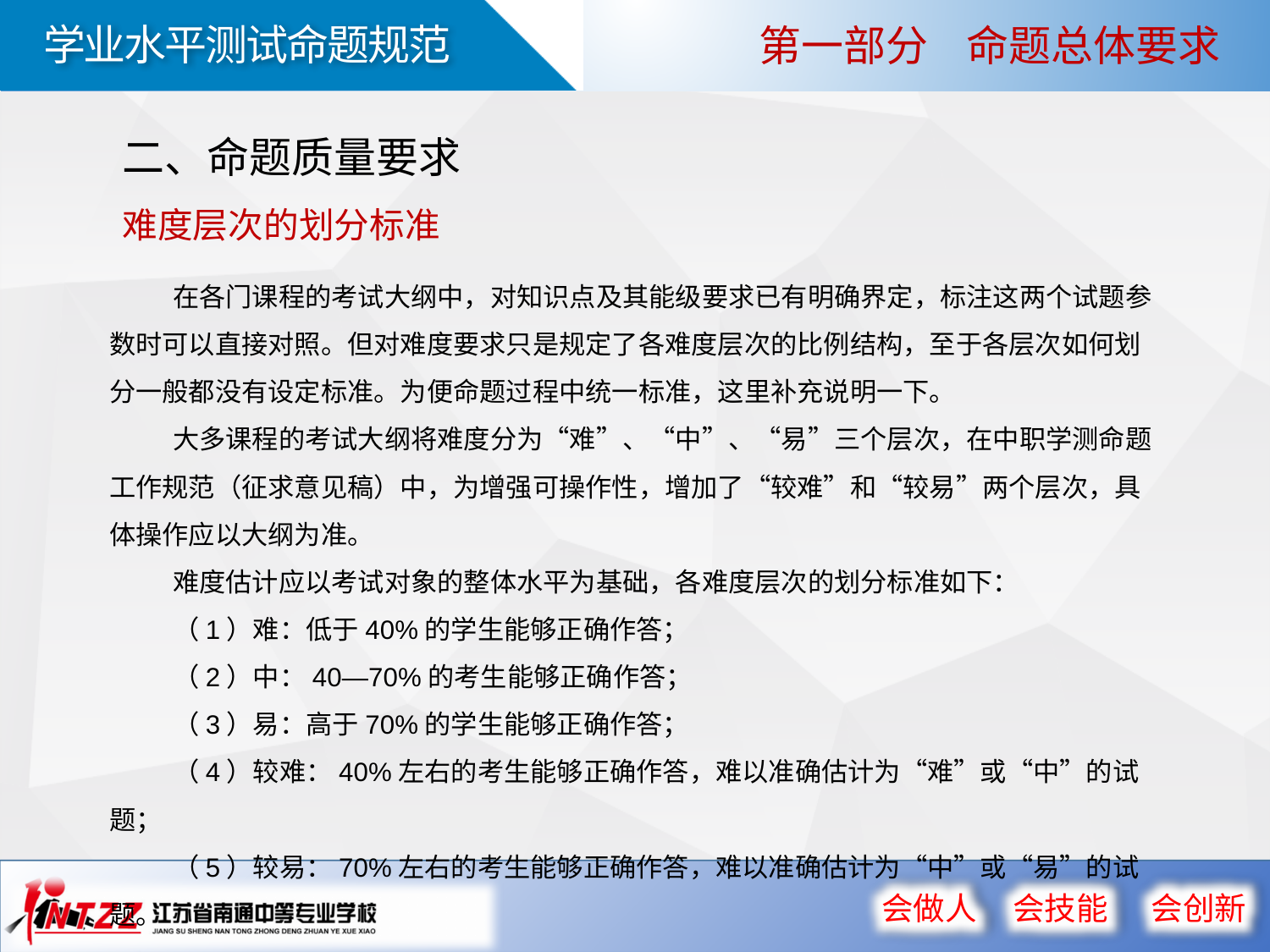

第一部分    命题总体要求
二、命题质量要求
难度层次的划分标准
在各门课程的考试大纲中，对知识点及其能级要求已有明确界定，标注这两个试题参数时可以直接对照。但对难度要求只是规定了各难度层次的比例结构，至于各层次如何划分一般都没有设定标准。为便命题过程中统一标准，这里补充说明一下。
大多课程的考试大纲将难度分为“难”、“中”、“易”三个层次，在中职学测命题工作规范（征求意见稿）中，为增强可操作性，增加了“较难”和“较易”两个层次，具体操作应以大纲为准。
难度估计应以考试对象的整体水平为基础，各难度层次的划分标准如下：
（1）难：低于40%的学生能够正确作答；
（2）中：40—70%的考生能够正确作答；
（3）易：高于70%的学生能够正确作答；
（4）较难：40%左右的考生能够正确作答，难以准确估计为“难”或“中”的试题；
（5）较易：70%左右的考生能够正确作答，难以准确估计为“中”或“易”的试题。